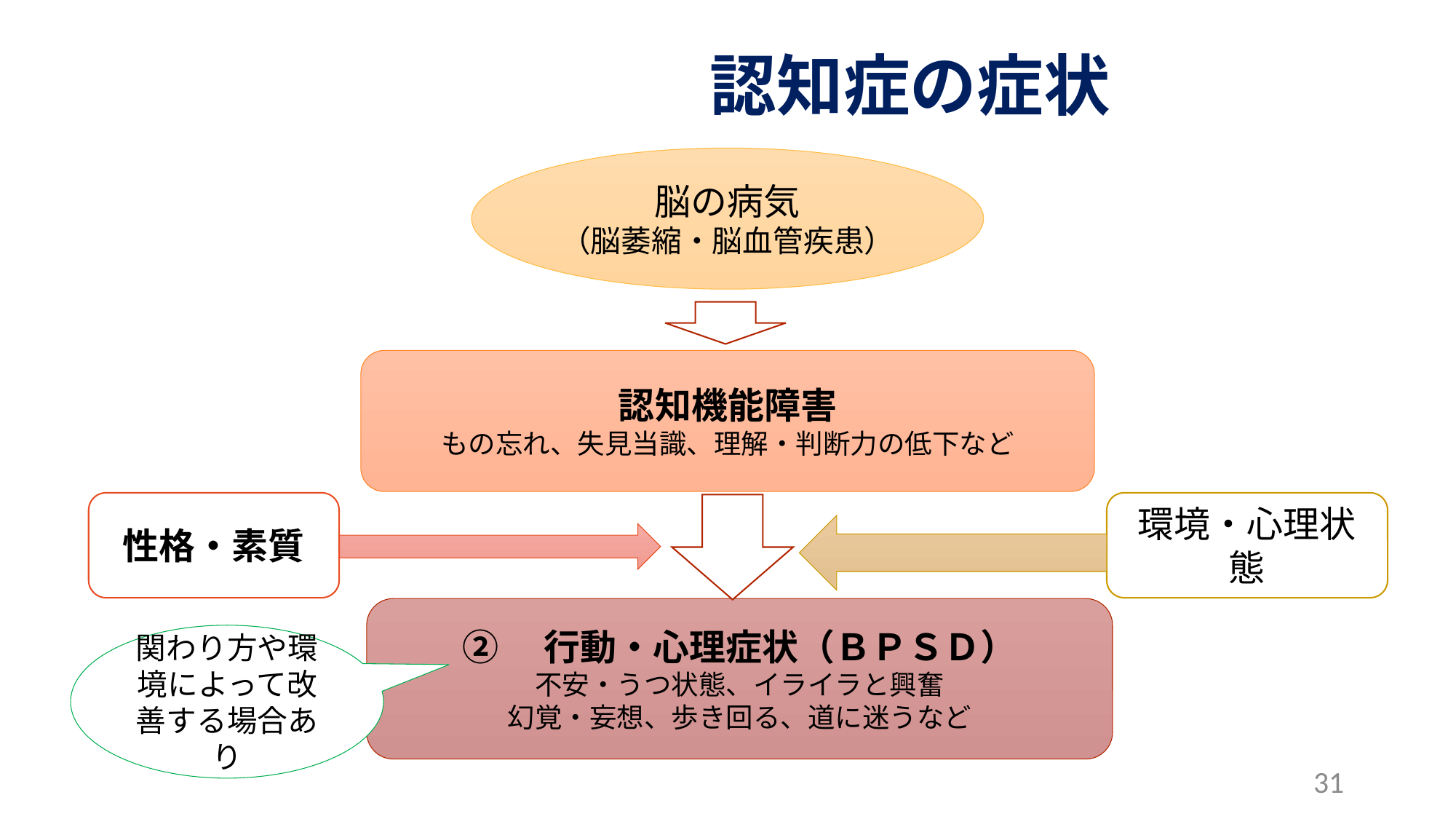

# 認知症の症状
脳の病気
（脳萎縮・脳血管疾患）

認知機能障害
もの忘れ、失見当識、理解・判断力の低下など
性格・素質
環境・心理状態

②　行動・心理症状（ＢＰＳＤ）
不安・うつ状態、イライラと興奮
幻覚・妄想、歩き回る、道に迷うなど
関わり方や環境によって改善する場合あり
31